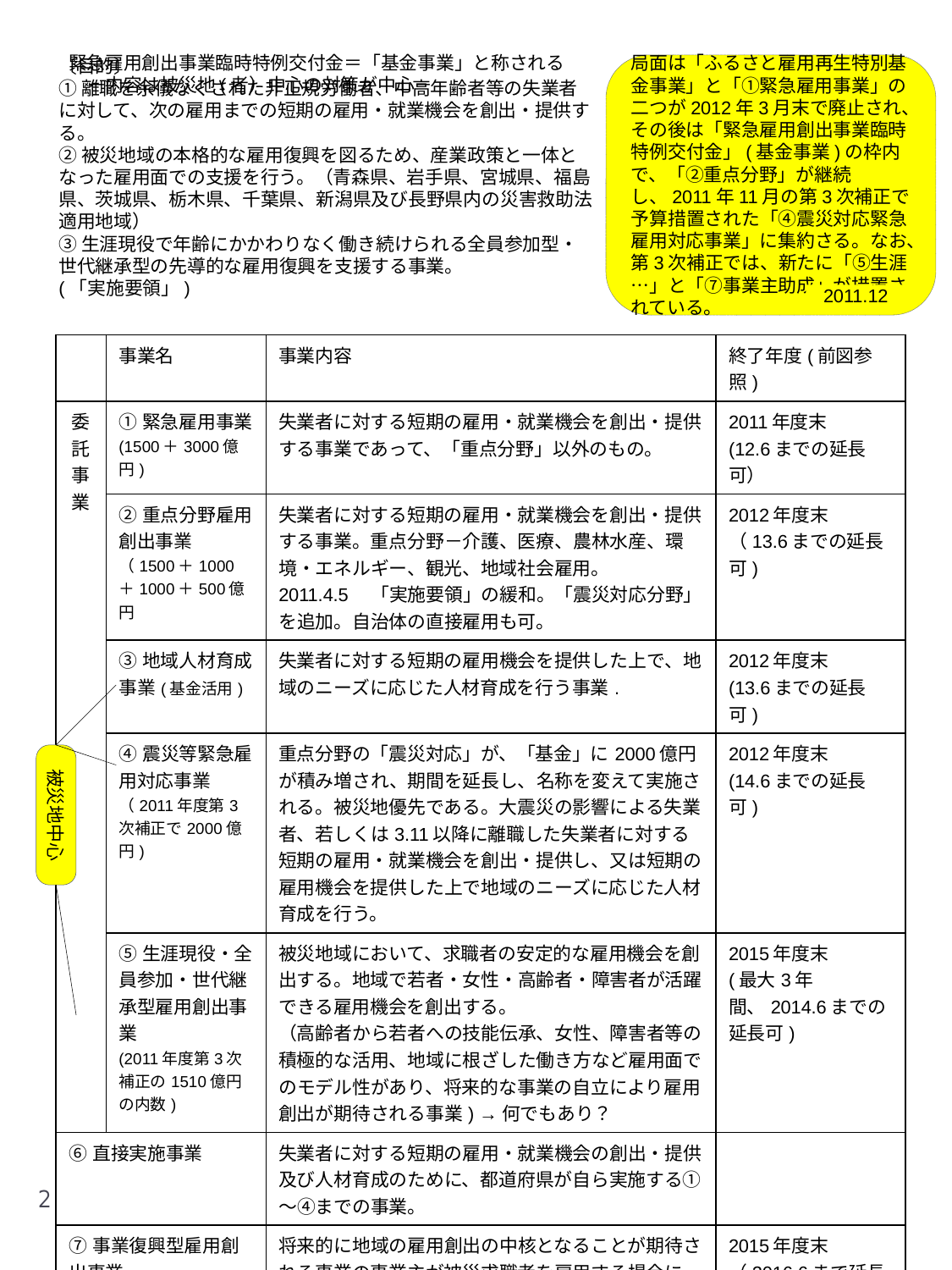

緊急雇用創出事業臨時特例交付金＝「基金事業」と称される
　－内容は被災地(者）中心の対策が中心－

局面は「ふるさと雇用再生特別基金事業」と「①緊急雇用事業」の二つが2012年3月末で廃止され、その後は「緊急雇用創出事業臨時特例交付金」(基金事業)の枠内で、「②重点分野」が継続し、2011年11月の第3次補正で予算措置された「④震災対応緊急雇用対応事業」に集約さる。なお、第3次補正では、新たに「⑤生涯…」と「⑦事業主助成」が措置されている。
〔目的〕
①離職を余儀なくされた非正規労働者、中高年齢者等の失業者に対して、次の雇用までの短期の雇用・就業機会を創出・提供する。
②被災地域の本格的な雇用復興を図るため、産業政策と一体となった雇用面での支援を行う。（青森県、岩手県、宮城県、福島県、茨城県、栃木県、千葉県、新潟県及び長野県内の災害救助法適用地域）
③生涯現役で年齢にかかわりなく働き続けられる全員参加型・世代継承型の先導的な雇用復興を支援する事業。　　　　　(「実施要領」)

2011.12
|  | 事業名 | 事業内容 | 終了年度(前図参照) |
| --- | --- | --- | --- |
| 委託事業 | ①緊急雇用事業 (1500＋3000億円) | 失業者に対する短期の雇用・就業機会を創出・提供する事業であって、「重点分野」以外のもの。 | 2011年度末 (12.6までの延長可） |
|  | ②重点分野雇用創出事業 （1500＋1000＋1000＋500億円 | 失業者に対する短期の雇用・就業機会を創出・提供する事業。重点分野－介護、医療、農林水産、環境・エネルギー、観光、地域社会雇用。 2011.4.5　「実施要領」の緩和。「震災対応分野」を追加。自治体の直接雇用も可。 | 2012年度末 （13.6までの延長可) |
|  | ③地域人材育成事業(基金活用) | 失業者に対する短期の雇用機会を提供した上で、地域のニーズに応じた人材育成を行う事業. | 2012年度末 (13.6までの延長可) |
|  | ④震災等緊急雇用対応事業 （2011年度第3次補正で2000億円) | 重点分野の「震災対応」が、「基金」に2000億円が積み増され、期間を延長し、名称を変えて実施される。被災地優先である。大震災の影響による失業者、若しくは3.11以降に離職した失業者に対する短期の雇用・就業機会を創出・提供し、又は短期の雇用機会を提供した上で地域のニーズに応じた人材育成を行う。 | 2012年度末 (14.6までの延長可) |
|  | ⑤生涯現役・全員参加・世代継承型雇用創出事業 (2011年度第3次補正の1510億円の内数) | 被災地域において、求職者の安定的な雇用機会を創出する。地域で若者・女性・高齢者・障害者が活躍できる雇用機会を創出する。 （高齢者から若者への技能伝承、女性、障害者等の積極的な活用、地域に根ざした働き方など雇用面でのモデル性があり、将来的な事業の自立により雇用創出が期待される事業) →何でもあり？ | 2015年度末 (最大3年間、2014.6までの延長可) |
| ⑥直接実施事業 |  | 失業者に対する短期の雇用・就業機会の創出・提供及び人材育成のために、都道府県が自ら実施する①～④までの事業。 |  |
| ⑦事業復興型雇用創出事業 (2011年度第3次補正の1510億円の内数) |  | 将来的に地域の雇用創出の中核となることが期待される事業の事業主が被災求職者を雇用する場合に、産業政策と一体となり、当該雇用に係る費用を事業主に助成する事業。（120万円→70万円→35万円) | 2015年度末 （2016.6まで延長可） |
| ⑨市町村補助事業 |  | 委託事業及び⑥、⑦を実施する市町村に補助金交付。 |  |
| 生活・相談事業 |  | ⑩生活・就労相談支援事業 ⑪パーソナル‣サポート・モデル推進事業 | 2011年度末 （2012.6まで延長可) |
被災地中心
2